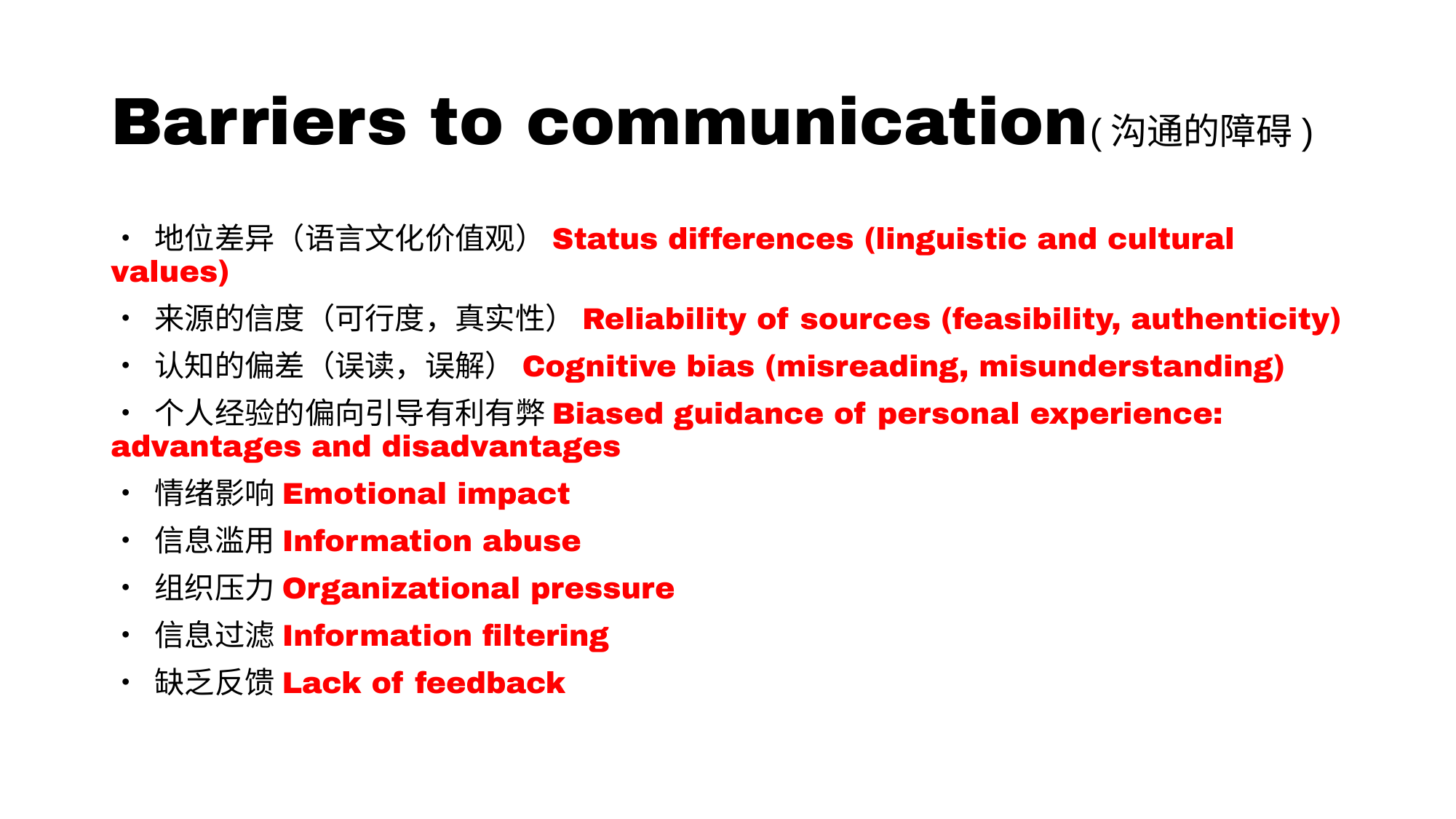

# Barriers to communication(沟通的障碍)
• 地位差异（语言文化价值观）Status differences (linguistic and cultural values)
• 来源的信度（可行度，真实性）Reliability of sources (feasibility, authenticity)
• 认知的偏差（误读，误解）Cognitive bias (misreading, misunderstanding)
• 个人经验的偏向引导有利有弊Biased guidance of personal experience: advantages and disadvantages
• 情绪影响Emotional impact
• 信息滥用Information abuse
• 组织压力Organizational pressure
• 信息过滤Information filtering
• 缺乏反馈Lack of feedback